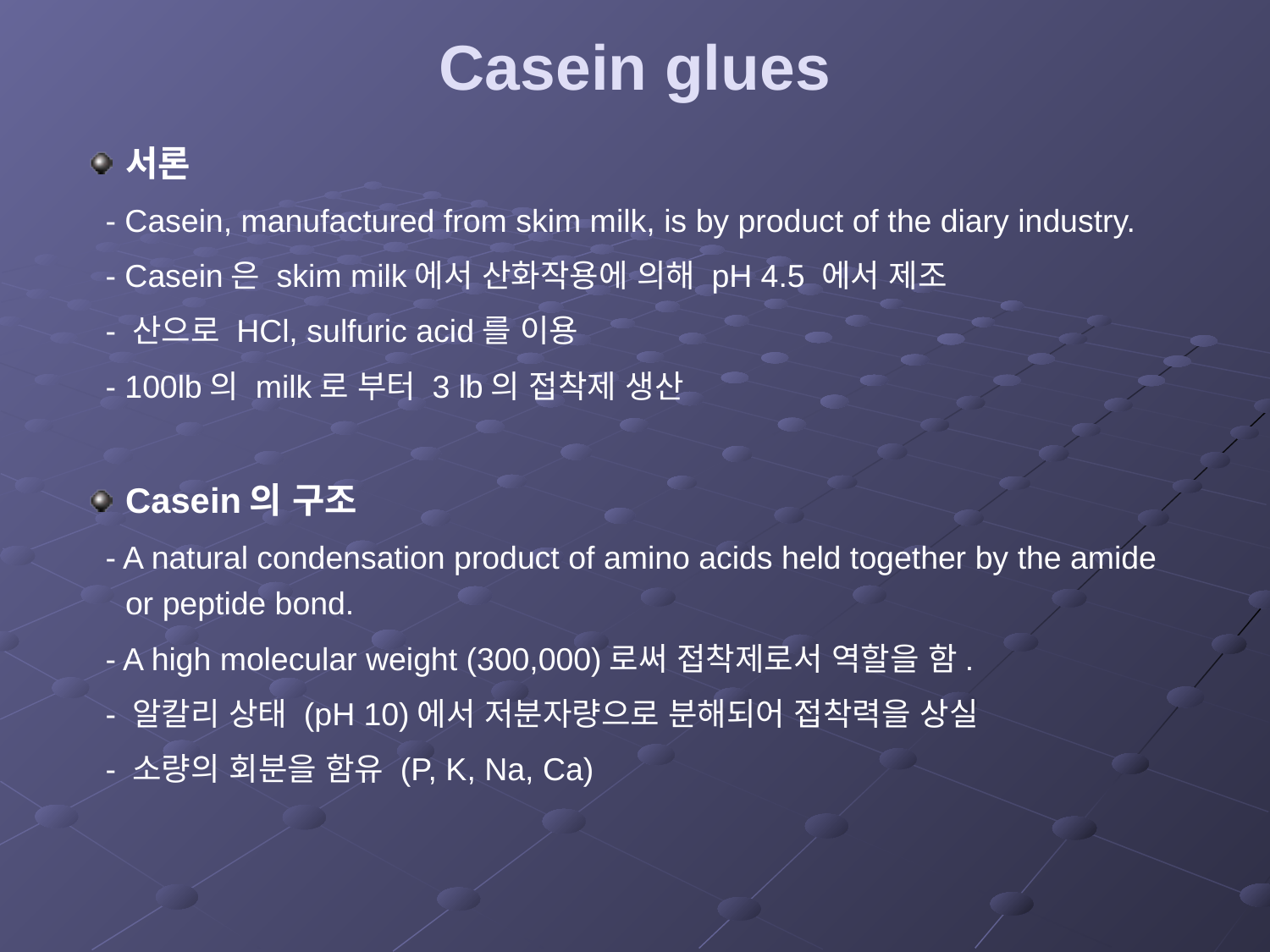

# Casein glues
서론
  - Casein, manufactured from skim milk, is by product of the diary industry.
  - Casein은 skim milk에서 산화작용에 의해 pH 4.5 에서 제조
  - 산으로 HCl, sulfuric acid를 이용
  - 100lb의 milk로 부터 3 lb의 접착제 생산

Casein의 구조
  - A natural condensation product of amino acids held together by the amide or peptide bond.
  - A high molecular weight (300,000)로써 접착제로서 역할을 함.
  - 알칼리 상태 (pH 10)에서 저분자량으로 분해되어 접착력을 상실
  - 소량의 회분을 함유 (P, K, Na, Ca)